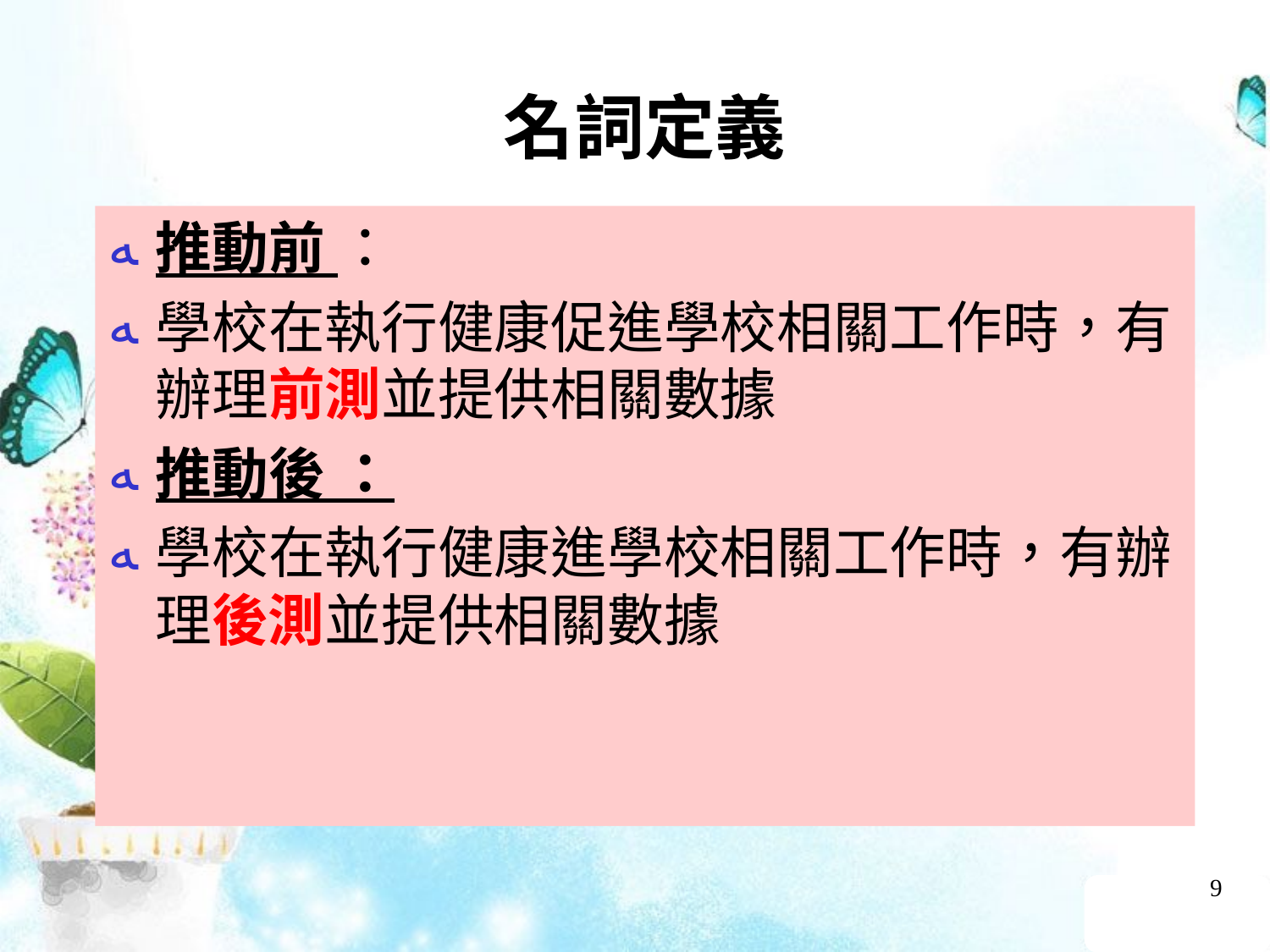

# 名詞定義
推動前 ：
學校在執行健康促進學校相關工作時，有辦理前測並提供相關數據
推動後 ：
學校在執行健康進學校相關工作時，有辦理後測並提供相關數據

9